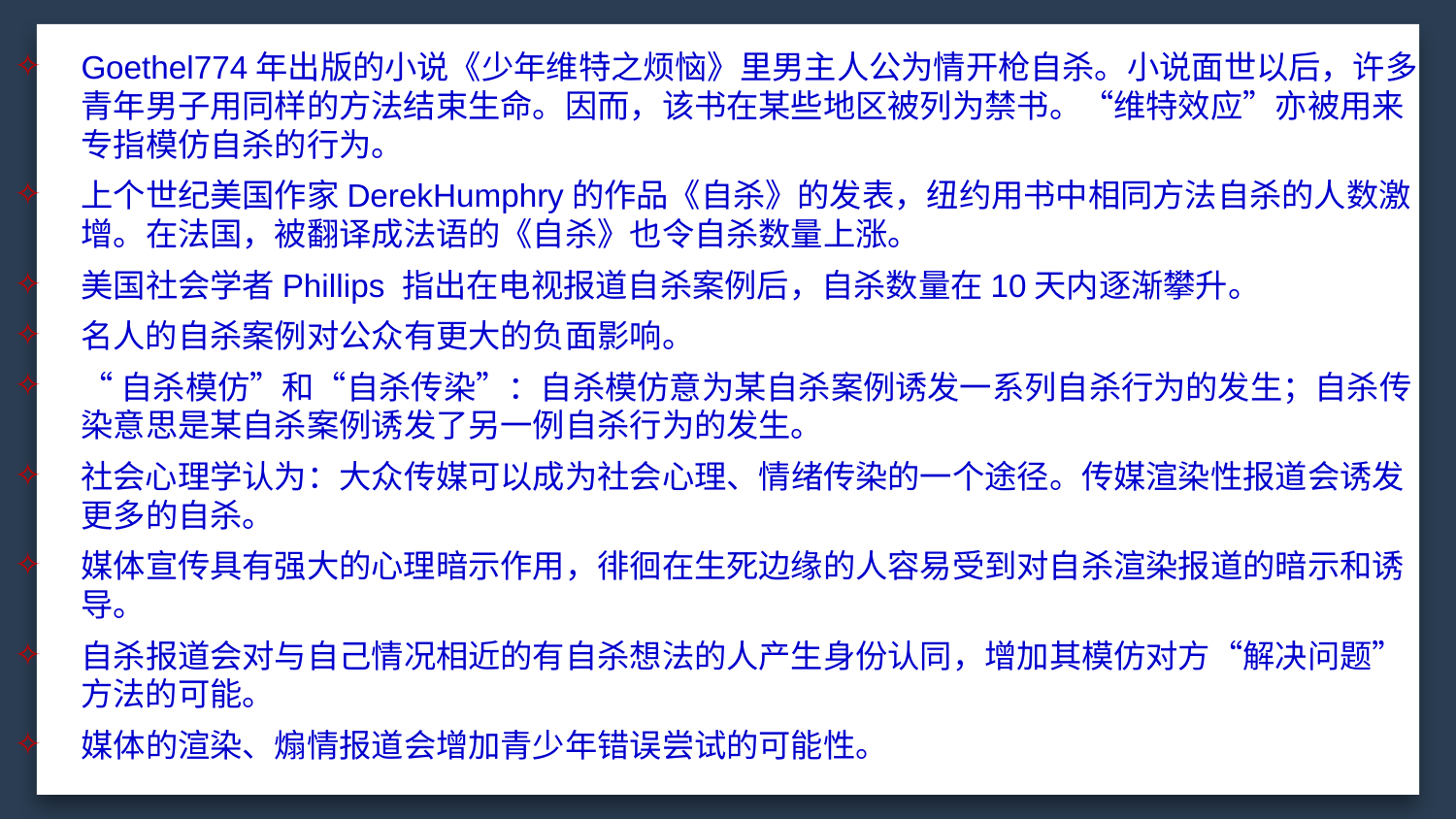

Goethel774年出版的小说《少年维特之烦恼》里男主人公为情开枪自杀。小说面世以后，许多青年男子用同样的方法结束生命。因而，该书在某些地区被列为禁书。“维特效应”亦被用来专指模仿自杀的行为。
上个世纪美国作家DerekHumphry的作品《自杀》的发表，纽约用书中相同方法自杀的人数激增。在法国，被翻译成法语的《自杀》也令自杀数量上涨。
美国社会学者Phillips 指出在电视报道自杀案例后，自杀数量在10天内逐渐攀升。
名人的自杀案例对公众有更大的负面影响。
“自杀模仿”和“自杀传染”：自杀模仿意为某自杀案例诱发一系列自杀行为的发生；自杀传染意思是某自杀案例诱发了另一例自杀行为的发生。
社会心理学认为：大众传媒可以成为社会心理、情绪传染的一个途径。传媒渲染性报道会诱发更多的自杀。
媒体宣传具有强大的心理暗示作用，徘徊在生死边缘的人容易受到对自杀渲染报道的暗示和诱导。
自杀报道会对与自己情况相近的有自杀想法的人产生身份认同，增加其模仿对方“解决问题”方法的可能。
媒体的渲染、煽情报道会增加青少年错误尝试的可能性。